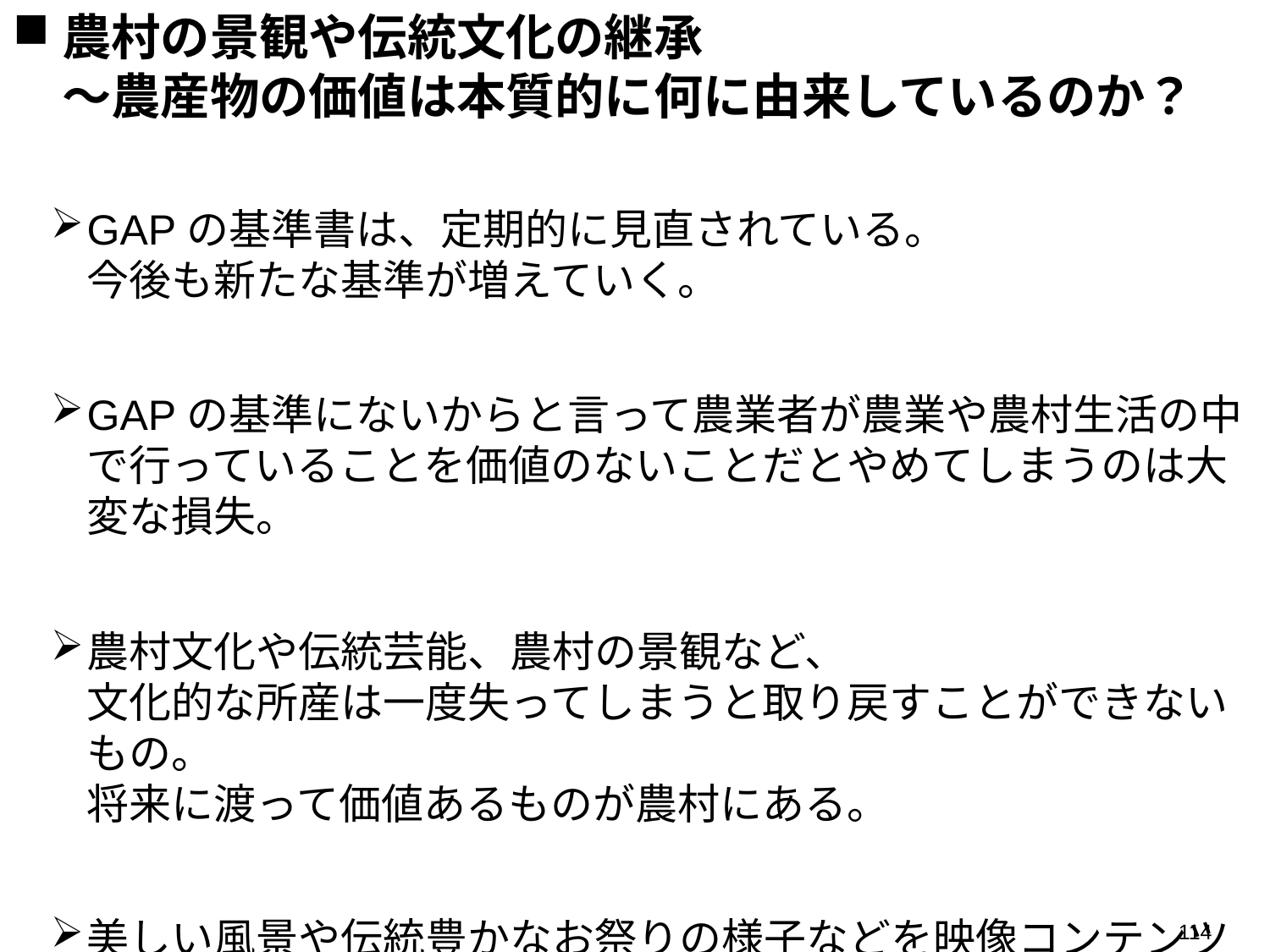

農村の景観や伝統文化の継承
～農産物の価値は本質的に何に由来しているのか？

GAPの基準書は、定期的に見直されている。
今後も新たな基準が増えていく。

GAPの基準にないからと言って農業者が農業や農村生活の中で行っていることを価値のないことだとやめてしまうのは大変な損失。

農村文化や伝統芸能、農村の景観など、
文化的な所産は一度失ってしまうと取り戻すことができないもの。
将来に渡って価値あるものが農村にある。

美しい風景や伝統豊かなお祭りの様子などを映像コンテンツとして、SNSや動画投稿サイトで世界中に配信できる今日、日本の農村文化こそ、オンリーワンの魅力的品質を持つかもしれない

114